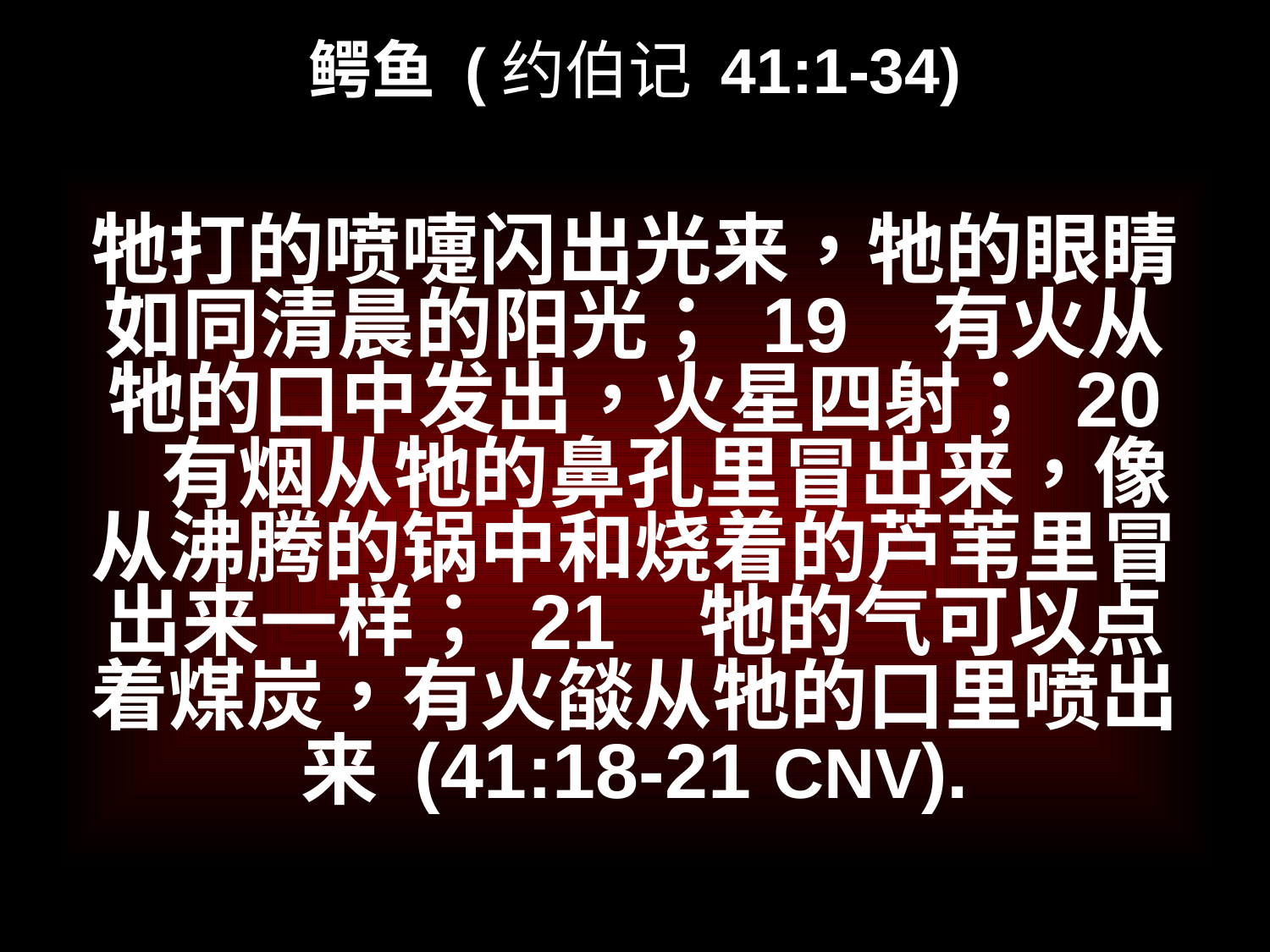

# 鳄鱼 (约伯记 41:1-34)

牠打的喷嚏闪出光来，牠的眼睛如同清晨的阳光； 19   有火从牠的口中发出，火星四射； 20   有烟从牠的鼻孔里冒出来，像从沸腾的锅中和烧着的芦苇里冒出来一样； 21   牠的气可以点着煤炭，有火燄从牠的口里喷出来 (41:18-21 CNV).